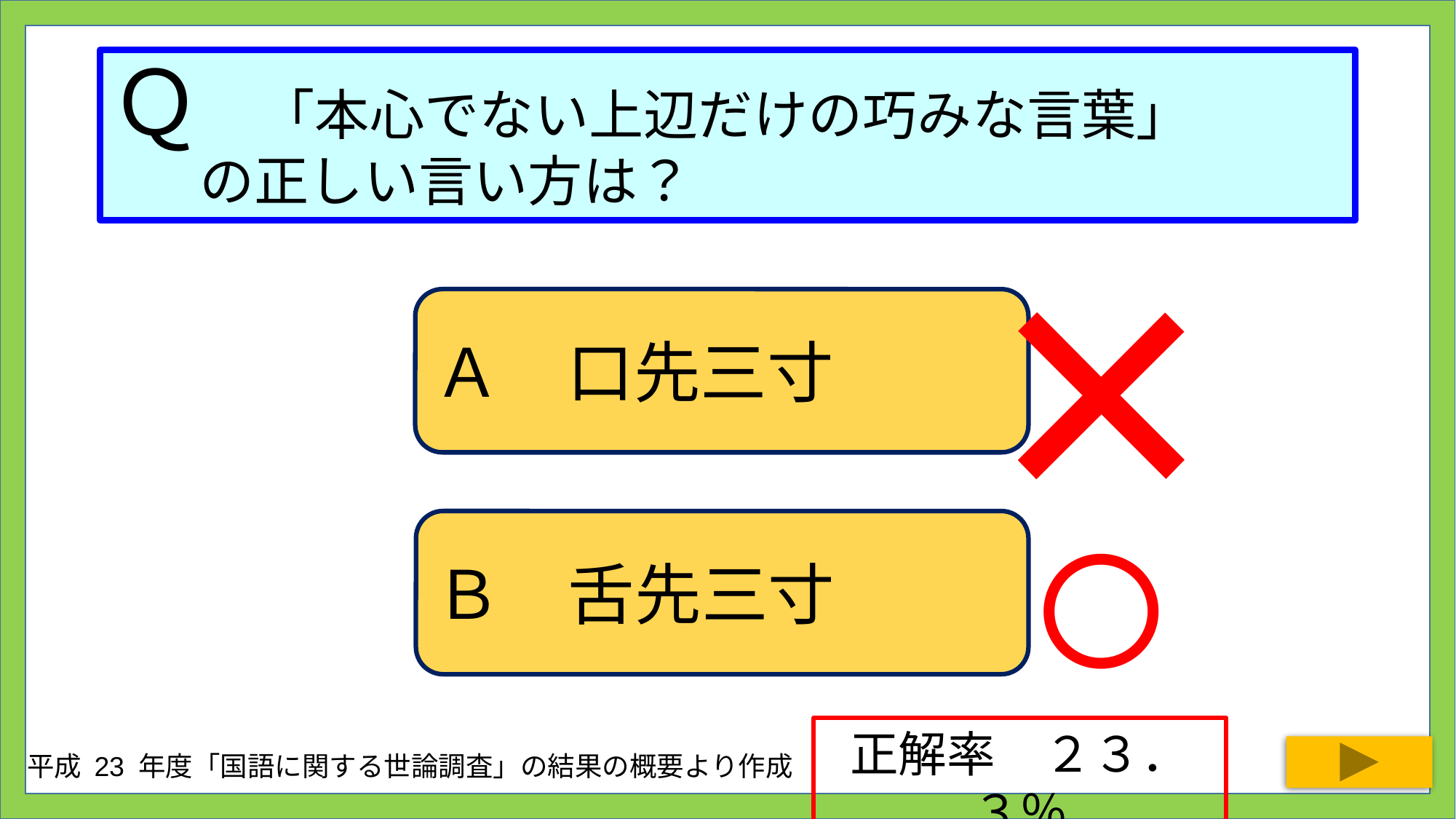

# Ｑ　「本心でない上辺だけの巧みな言葉」 の正しい言い方は？
×
Ａ　口先三寸
○
Ｂ　舌先三寸
正解率　２３．３％

平成 23 年度「国語に関する世論調査」の結果の概要より作成